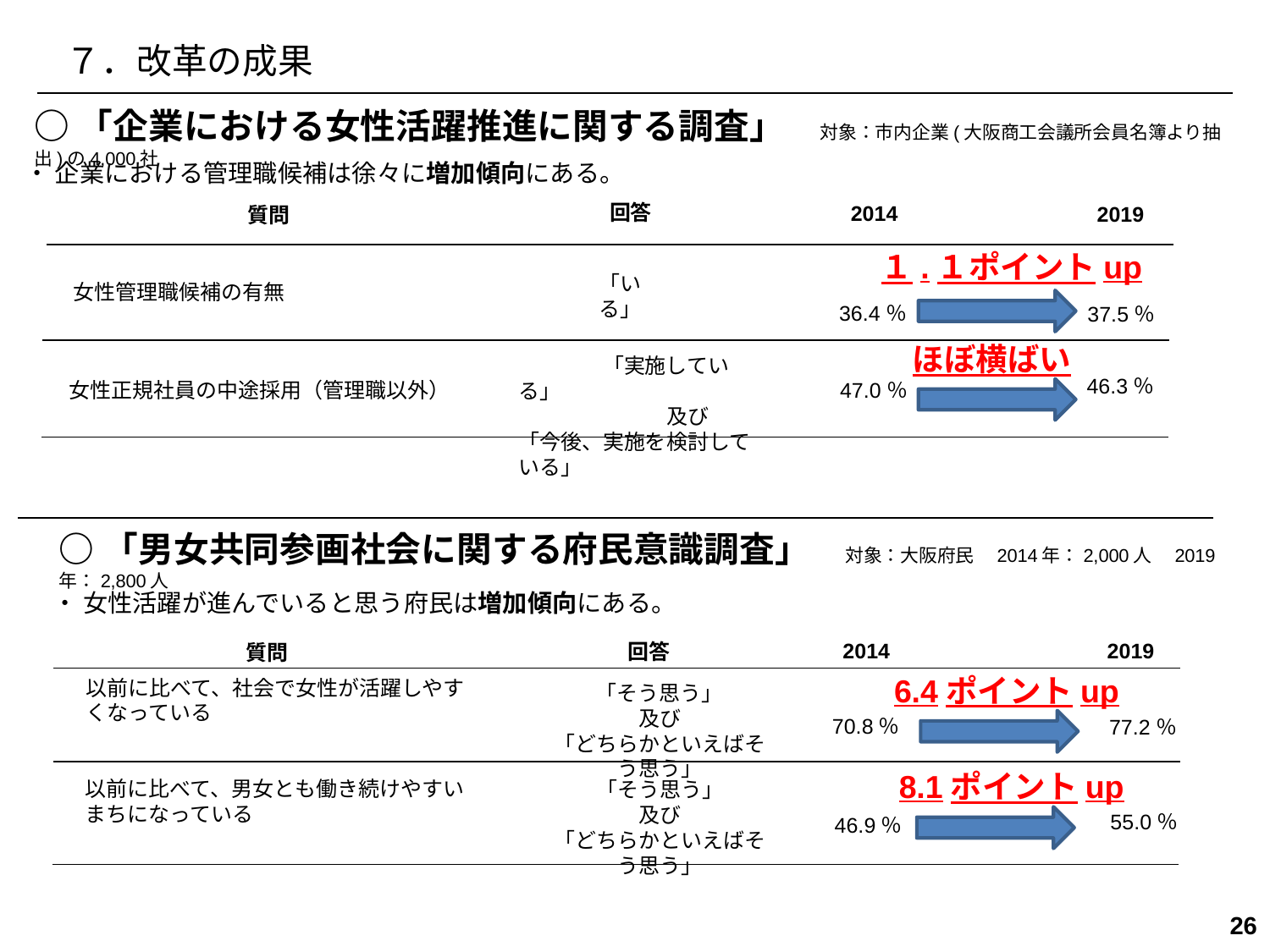

７．改革の成果
○「企業における女性活躍推進に関する調査」　対象：市内企業(大阪商工会議所会員名簿より抽出)の4,000社
　・ 企業における管理職候補は徐々に増加傾向にある。
回答
2014
2019
質問

１.１ポイントup
「いる」
女性管理職候補の有無

36.4％
37.5％
ほぼ横ばい
　　　　「実施している」
　　　　　　　及び
「今後、実施を検討している」
46.3％
47.0％
女性正規社員の中途採用（管理職以外）

○「男女共同参画社会に関する府民意識調査」　対象：大阪府民　2014年：2,000人　2019年：2,800人
　・ 女性活躍が進んでいると思う府民は増加傾向にある。
2019
2014
回答
質問
6.4ポイントup
以前に比べて、社会で女性が活躍しやすくなっている
「そう思う」
及び
「どちらかといえばそう思う」
70.8％
77.2％

8.1ポイントup
以前に比べて、男女とも働き続けやすいまちになっている
「そう思う」
及び
「どちらかといえばそう思う」
55.0％
46.9％

26